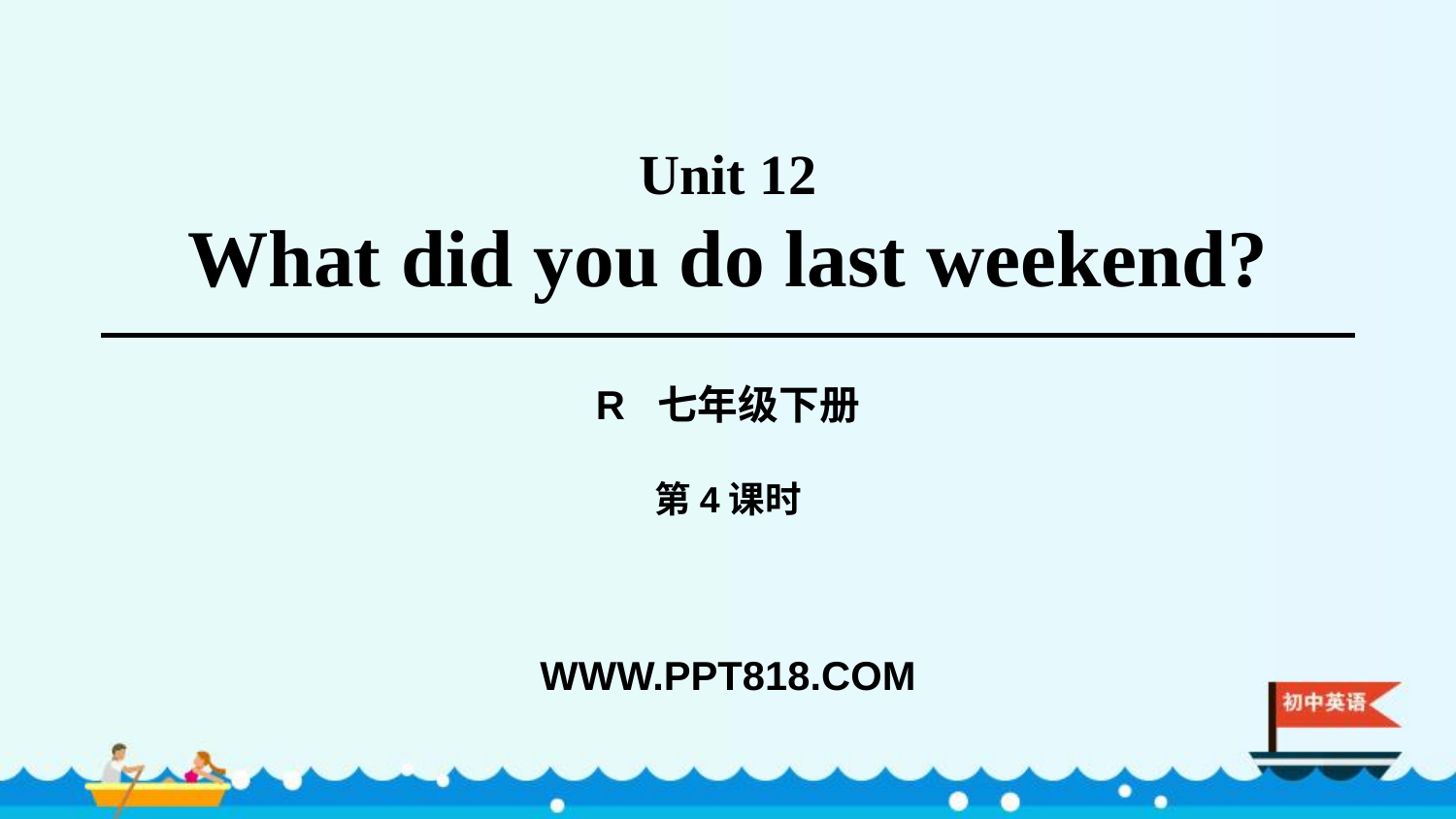

Unit 12
What did you do last weekend?
R  七年级下册
第4课时
WWW.PPT818.COM